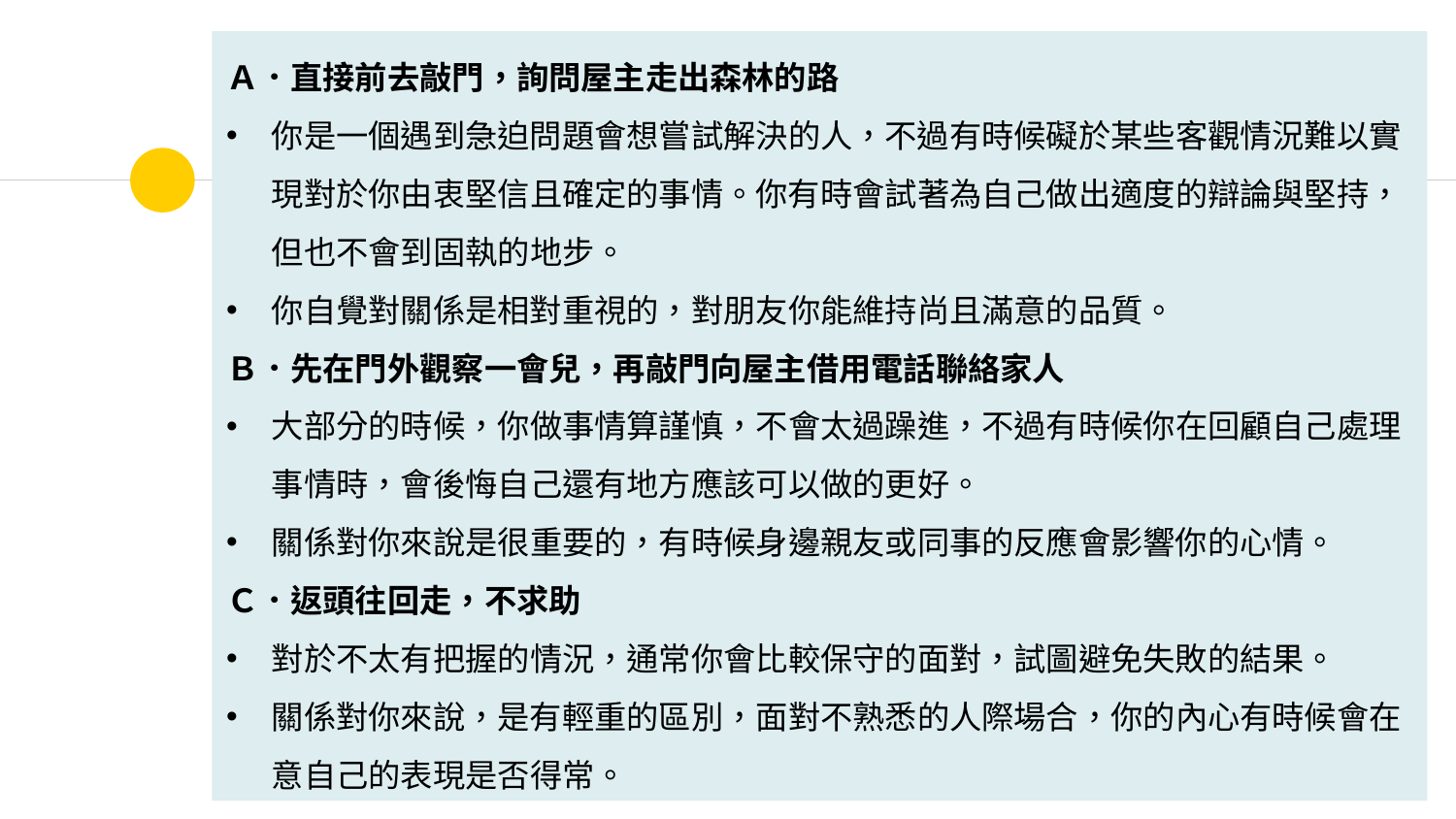

Ａ．直接前去敲門，詢問屋主走出森林的路
你是一個遇到急迫問題會想嘗試解決的人，不過有時候礙於某些客觀情況難以實現對於你由衷堅信且確定的事情。你有時會試著為自己做出適度的辯論與堅持，但也不會到固執的地步。
你自覺對關係是相對重視的，對朋友你能維持尚且滿意的品質。
Ｂ．先在門外觀察一會兒，再敲門向屋主借用電話聯絡家人
大部分的時候，你做事情算謹慎，不會太過躁進，不過有時候你在回顧自己處理事情時，會後悔自己還有地方應該可以做的更好。
關係對你來說是很重要的，有時候身邊親友或同事的反應會影響你的心情。
Ｃ．返頭往回走，不求助
對於不太有把握的情況，通常你會比較保守的面對，試圖避免失敗的結果。
關係對你來說，是有輕重的區別，面對不熟悉的人際場合，你的內心有時候會在意自己的表現是否得常。